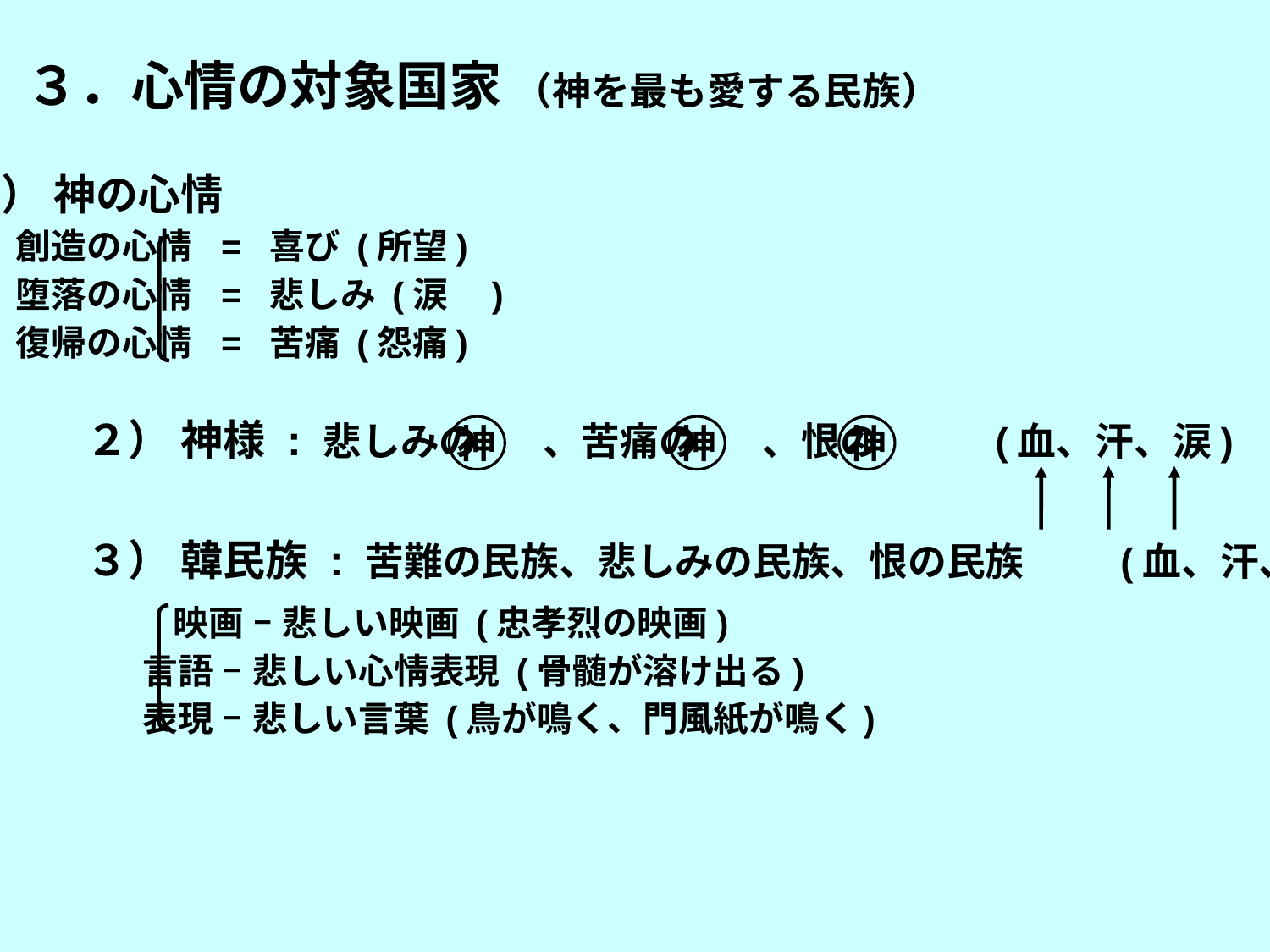

３．心情の対象国家 （神を最も愛する民族）
１） 神の心情
      創造の心情  =  喜び (所望)
      堕落の心情  =  悲しみ (涙　)
      復帰の心情  =  苦痛 (怨痛)

２） 神様 : 悲しみの      、苦痛の      、恨の      	 (血、汗、涙)

３） 韓民族 : 苦難の民族、悲しみの民族、恨の民族	 (血、汗、涙)
　　  映画 – 悲しい映画 (忠孝烈の映画)
      言語 – 悲しい心情表現 (骨髄が溶け出る)
      表現 – 悲しい言葉 (鳥が鳴く、門風紙が鳴く)

神
神
神